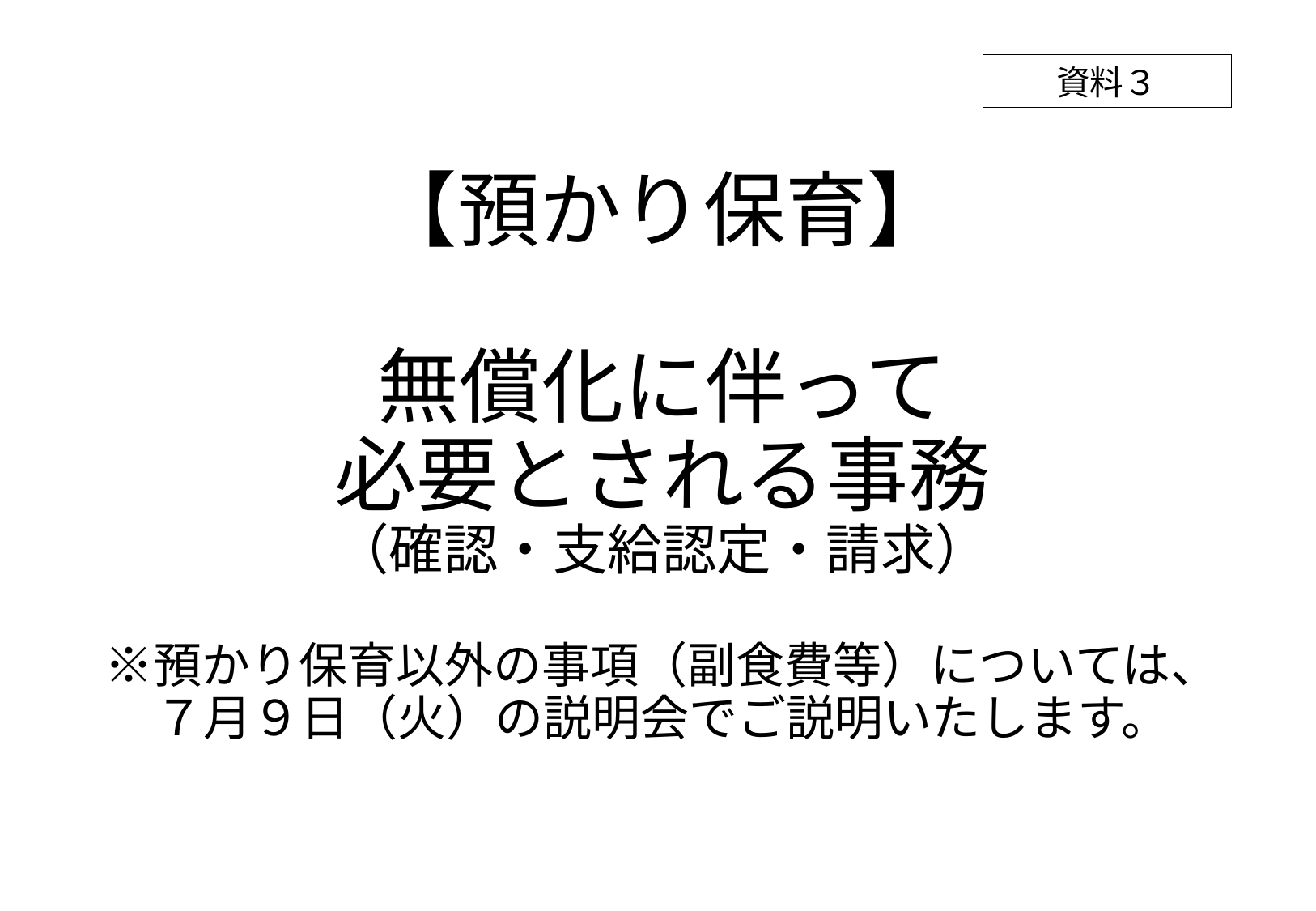

資料３
# 【預かり保育】 無償化に伴って 必要とされる事務 （確認・支給認定・請求） ※預かり保育以外の事項（副食費等）については、 ７月９日（火）の説明会でご説明いたします。